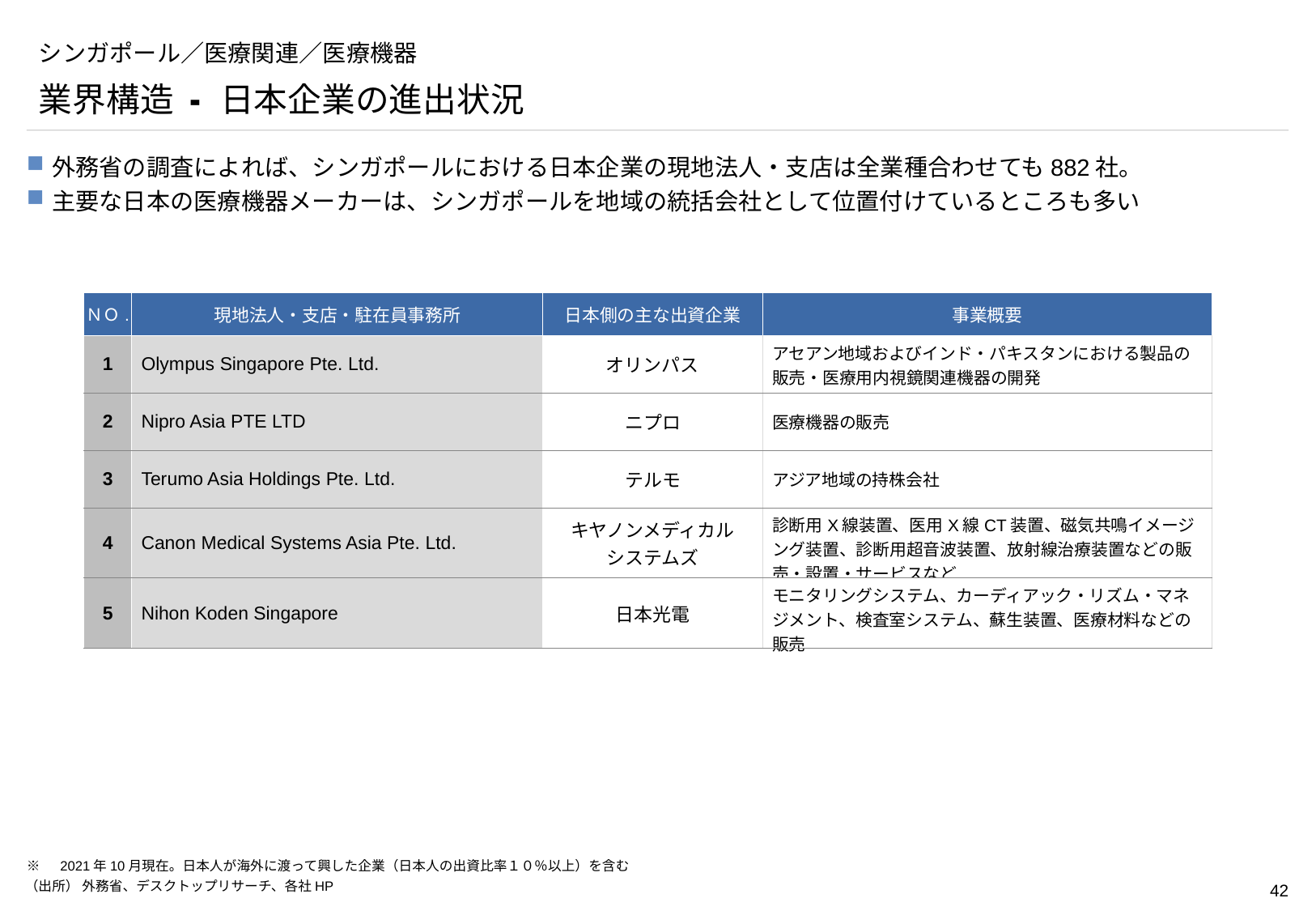

# シンガポール／医療関連／医療機器
業界構造 - 日本企業の進出状況
外務省の調査によれば、シンガポールにおける日本企業の現地法人・支店は全業種合わせても882社。
主要な日本の医療機器メーカーは、シンガポールを地域の統括会社として位置付けているところも多い
| ＮＯ. | 現地法人・支店・駐在員事務所 | 日本側の主な出資企業 | 事業概要 |
| --- | --- | --- | --- |
| 1 | Olympus Singapore Pte. Ltd. | オリンパス | アセアン地域およびインド・パキスタンにおける製品の販売・医療用内視鏡関連機器の開発 |
| 2 | Nipro Asia PTE LTD | ニプロ | 医療機器の販売 |
| 3 | Terumo Asia Holdings Pte. Ltd. | テルモ | アジア地域の持株会社 |
| 4 | Canon Medical Systems Asia Pte. Ltd. | キヤノンメディカル システムズ | 診断用X線装置、医用X線CT装置、磁気共鳴イメージング装置、診断用超音波装置、放射線治療装置などの販売・設置・サービスなど |
| 5 | Nihon Koden Singapore | 日本光電 | モニタリングシステム、カーディアック・リズム・マネジメント、検査室システム、蘇生装置、医療材料などの販売 |
※　2021年10月現在。日本人が海外に渡って興した企業（日本人の出資比率１０％以上）を含む
（出所） 外務省、デスクトップリサーチ、各社HP